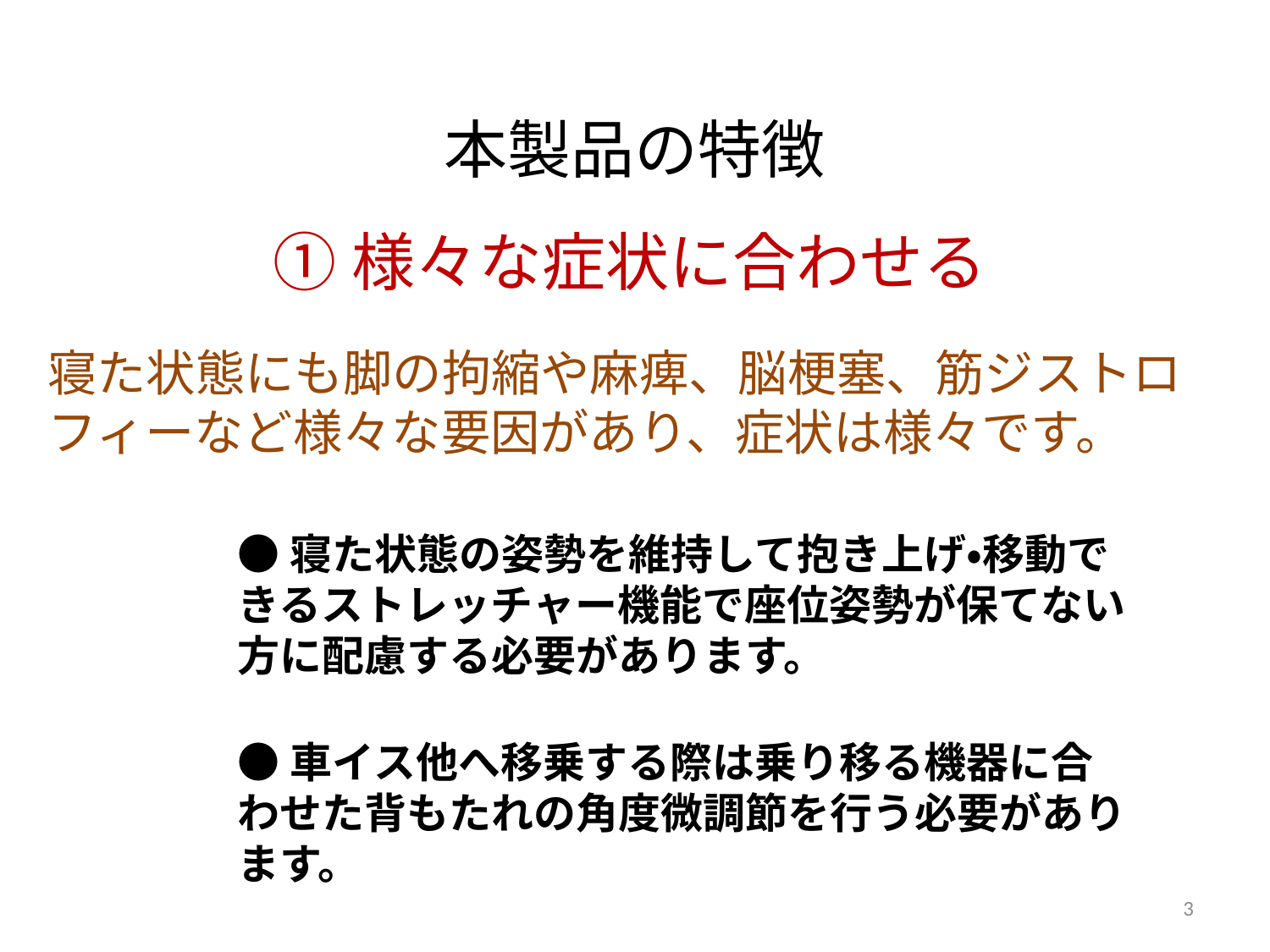

# 本製品の特徴
①様々な症状に合わせる
寝た状態にも脚の拘縮や麻痺、脳梗塞、筋ジストロフィーなど様々な要因があり、症状は様々です。
●寝た状態の姿勢を維持して抱き上げ・移動できるストレッチャー機能で座位姿勢が保てない方に配慮する必要があります。

●車イス他へ移乗する際は乗り移る機器に合わせた背もたれの角度微調節を行う必要があります。
3